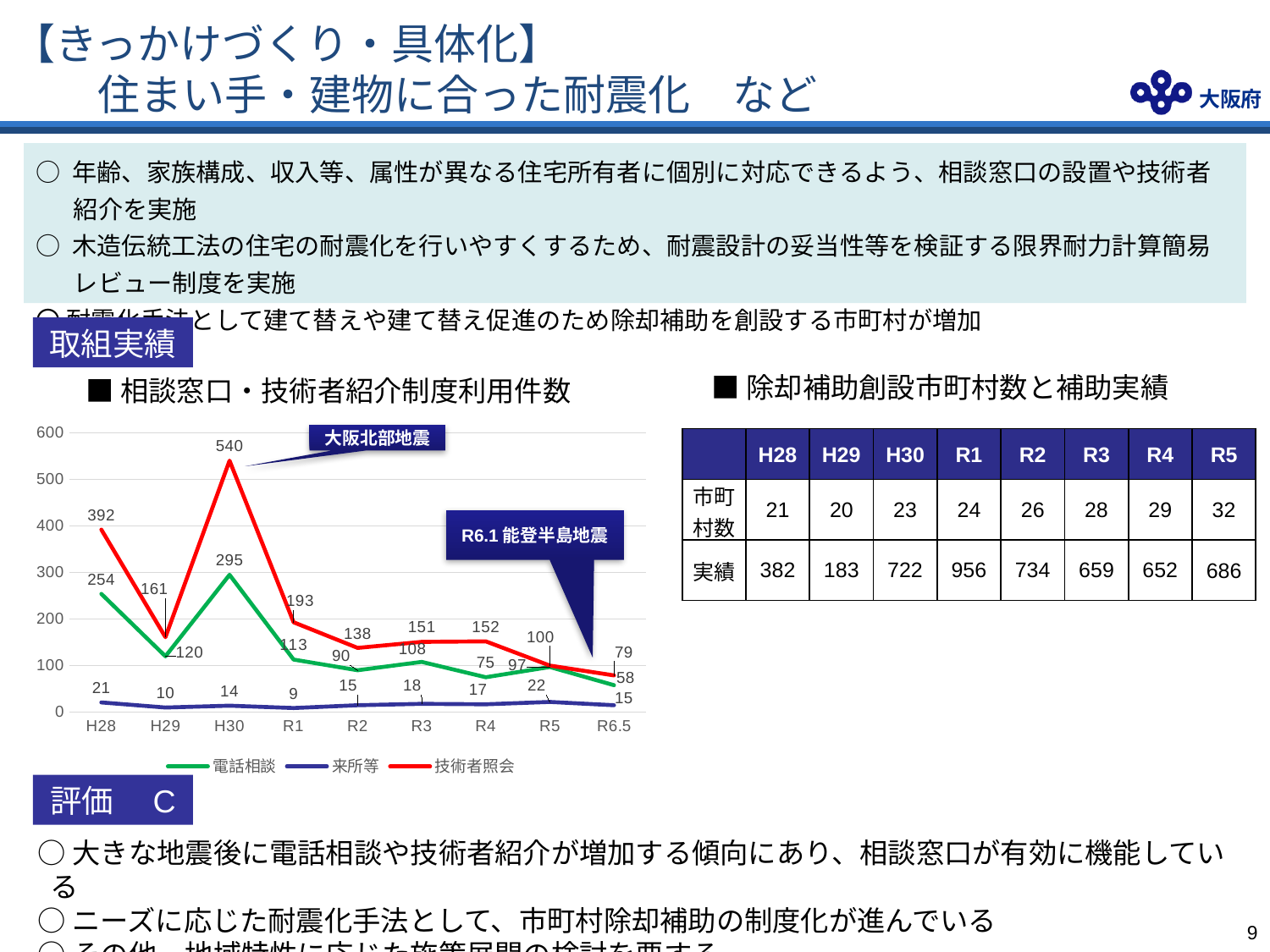

# 【きっかけづくり・具体化】　 　　住まい手・建物に合った耐震化　など
○ 年齢、家族構成、収入等、属性が異なる住宅所有者に個別に対応できるよう、相談窓口の設置や技術者紹介を実施
○ 木造伝統工法の住宅の耐震化を行いやすくするため、耐震設計の妥当性等を検証する限界耐力計算簡易レビュー制度を実施
〇 耐震化手法として建て替えや建て替え促進のため除却補助を創設する市町村が増加
取組実績

■除却補助創設市町村数と補助実績
■相談窓口・技術者紹介制度利用件数

### Chart

| Category | 電話相談 | 来所等 | 技術者照会 |
|---|---|---|---|
| H28 | 254.0 | 21.0 | 392.0 |
| H29 | 120.0 | 10.0 | 161.0 |
| H30 | 295.0 | 14.0 | 540.0 |
| R1 | 113.0 | 9.0 | 193.0 |
| R2 | 90.0 | 15.0 | 138.0 |
| R3 | 108.0 | 18.0 | 151.0 |
| R4 | 75.0 | 17.0 | 152.0 |
| R5 | 97.0 | 22.0 | 100.0 |
| R6.5 | 58.0 | 15.0 | 79.0 |
大阪北部地震
|  | H28 | H29 | H30 | R1 | R2 | R3 | R4 | R5 |
| --- | --- | --- | --- | --- | --- | --- | --- | --- |
| 市町村数 | 21 | 20 | 23 | 24 | 26 | 28 | 29 | 32 |
| 実績 | 382 | 183 | 722 | 956 | 734 | 659 | 652 | 686 |
R6.1能登半島地震
評価　C
○大きな地震後に電話相談や技術者紹介が増加する傾向にあり、相談窓口が有効に機能している
○ニーズに応じた耐震化手法として、市町村除却補助の制度化が進んでいる
○その他、地域特性に応じた施策展開の検討を要する
9